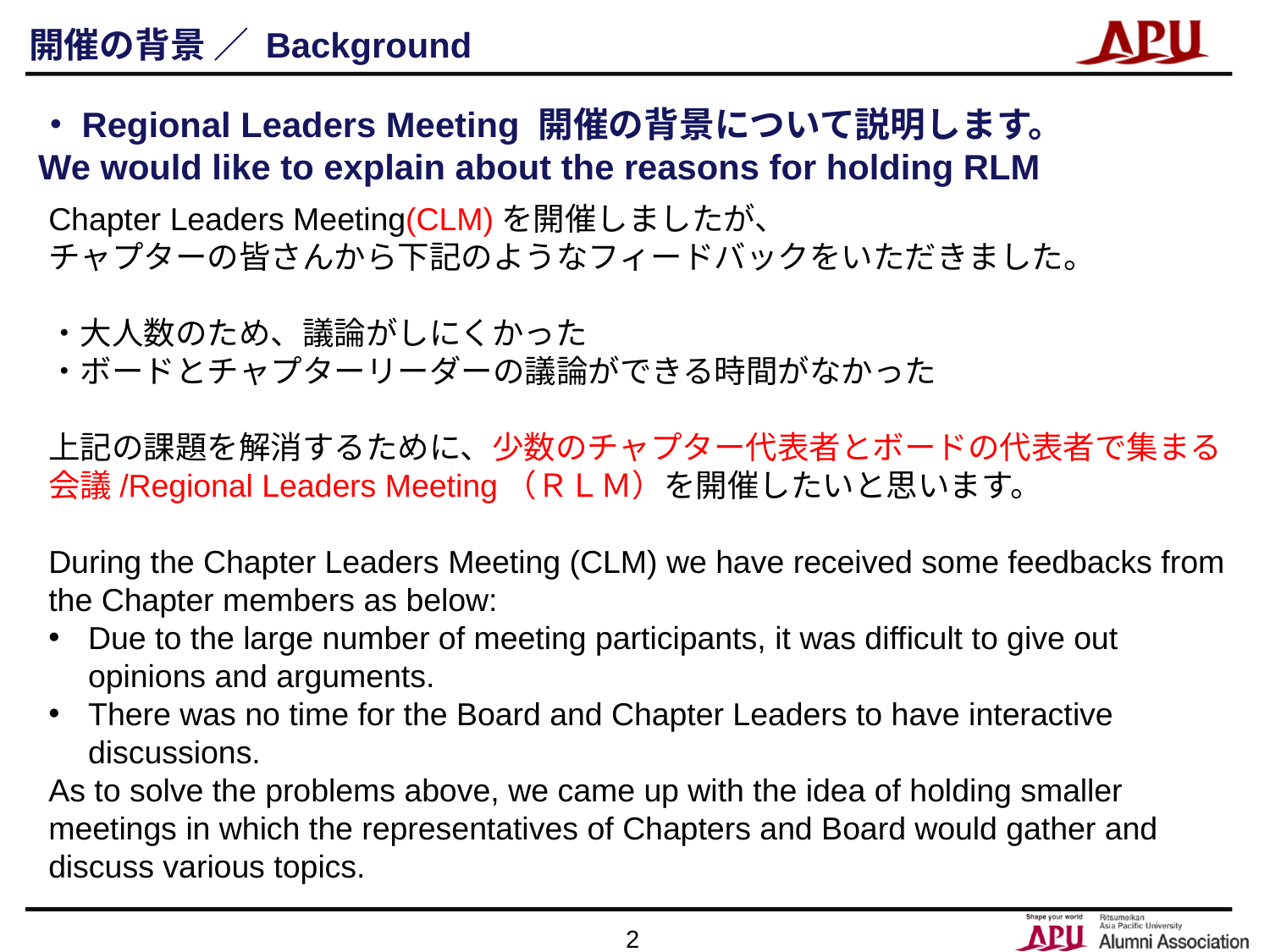

開催の背景 ／ Background

・Regional Leaders Meeting 開催の背景について説明します。
We would like to explain about the reasons for holding RLM

Chapter Leaders Meeting(CLM)を開催しましたが、
チャプターの皆さんから下記のようなフィードバックをいただきました。

・大人数のため、議論がしにくかった
・ボードとチャプターリーダーの議論ができる時間がなかった

上記の課題を解消するために、少数のチャプター代表者とボードの代表者で集まる会議/Regional Leaders Meeting（ＲＬＭ）を開催したいと思います。

During the Chapter Leaders Meeting (CLM) we have received some feedbacks from the Chapter members as below:
Due to the large number of meeting participants, it was difficult to give out opinions and arguments.
There was no time for the Board and Chapter Leaders to have interactive discussions.
As to solve the problems above, we came up with the idea of holding smaller meetings in which the representatives of Chapters and Board would gather and discuss various topics.

2